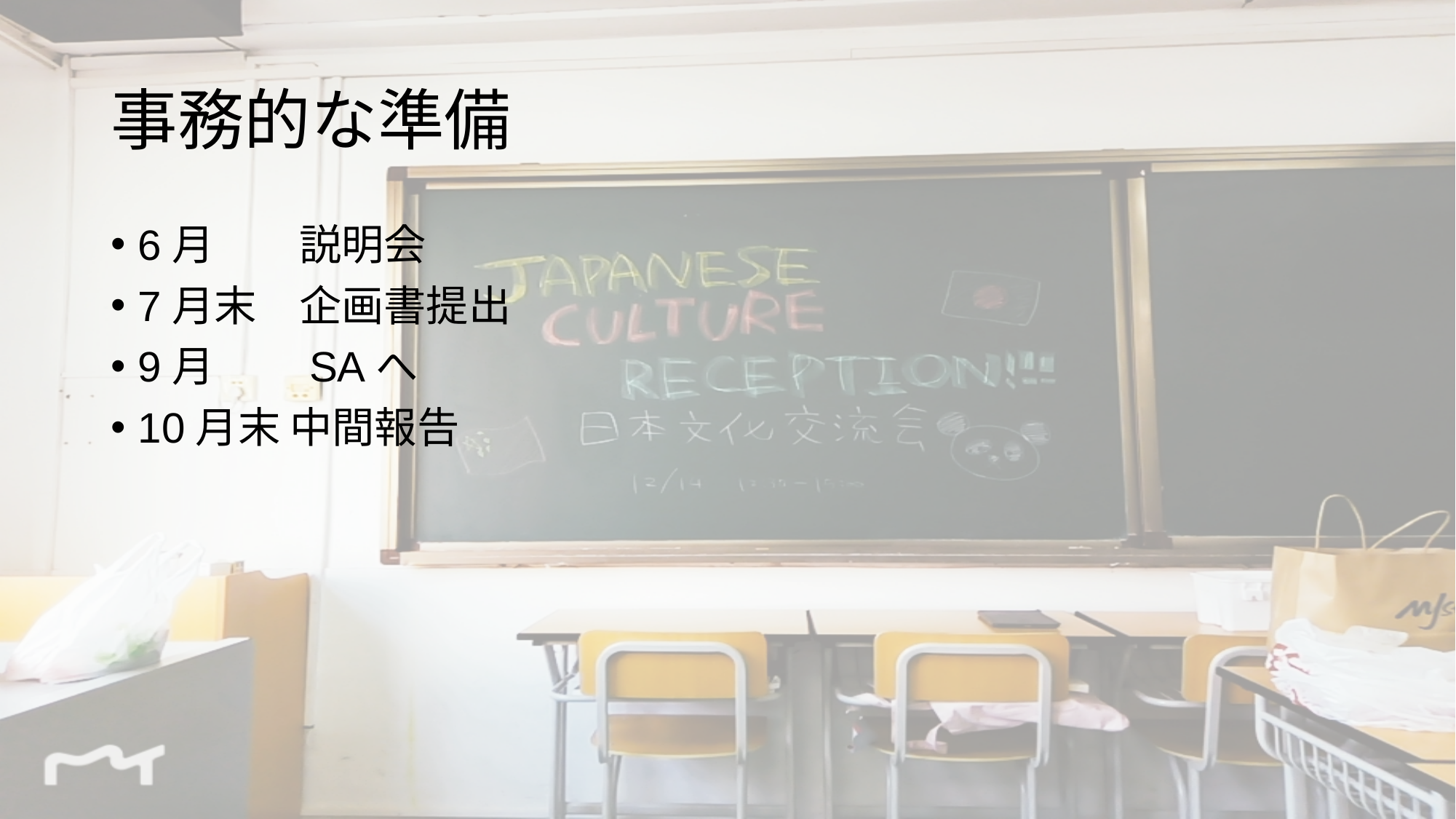

# 事務的な準備
6月　　説明会
7月末　企画書提出
9月　　SAへ
10月末 中間報告